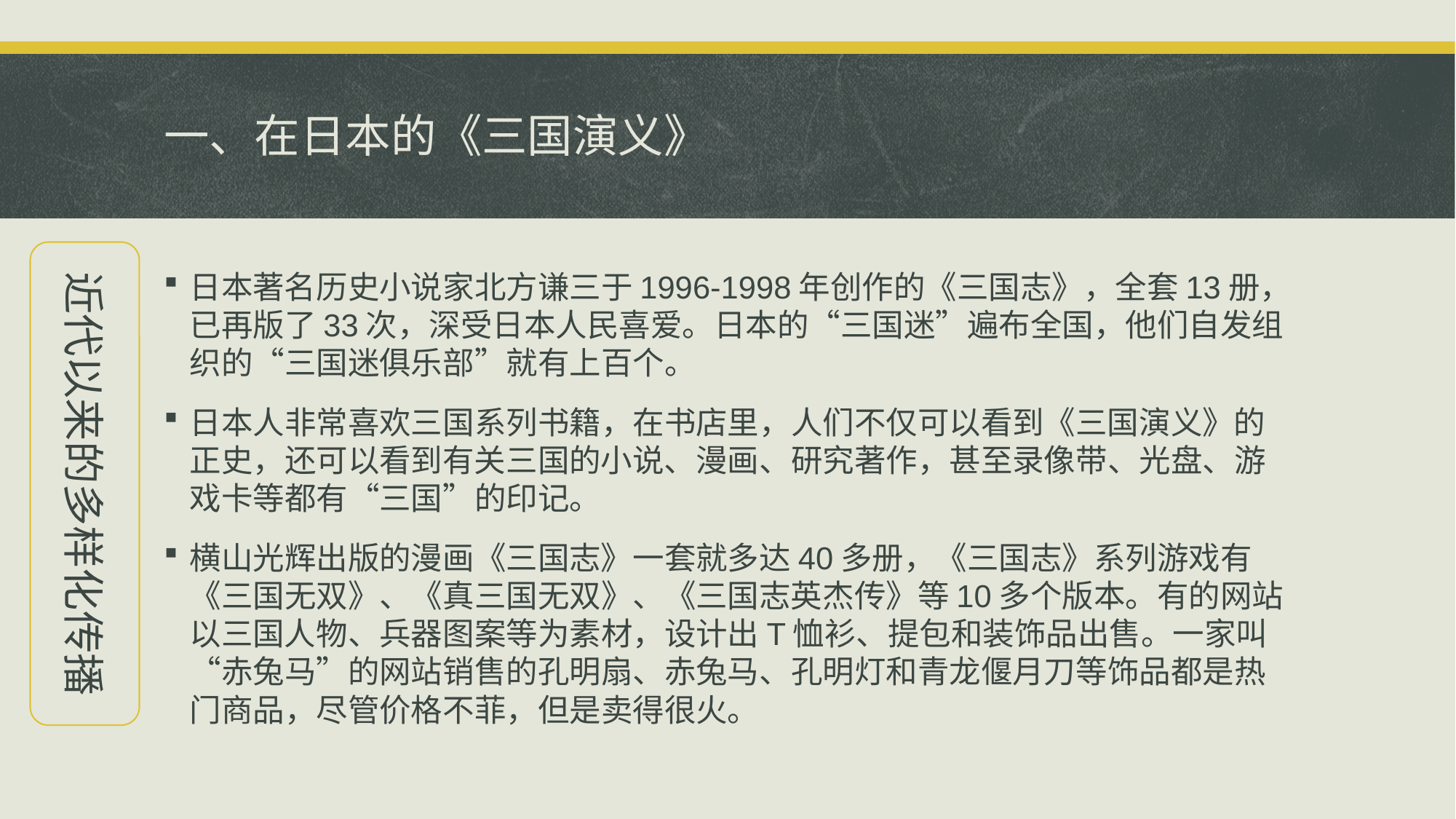

# 一、在日本的《三国演义》
近代以来的多样化传播
日本著名历史小说家北方谦三于1996-1998年创作的《三国志》，全套13册，已再版了33次，深受日本人民喜爱。日本的“三国迷”遍布全国，他们自发组织的“三国迷俱乐部”就有上百个。
日本人非常喜欢三国系列书籍，在书店里，人们不仅可以看到《三国演义》的正史，还可以看到有关三国的小说、漫画、研究著作，甚至录像带、光盘、游戏卡等都有“三国”的印记。
横山光辉出版的漫画《三国志》一套就多达40多册，《三国志》系列游戏有《三国无双》、《真三国无双》、《三国志英杰传》等10多个版本。有的网站以三国人物、兵器图案等为素材，设计出T恤衫、提包和装饰品出售。一家叫“赤兔马”的网站销售的孔明扇、赤兔马、孔明灯和青龙偃月刀等饰品都是热门商品，尽管价格不菲，但是卖得很火。